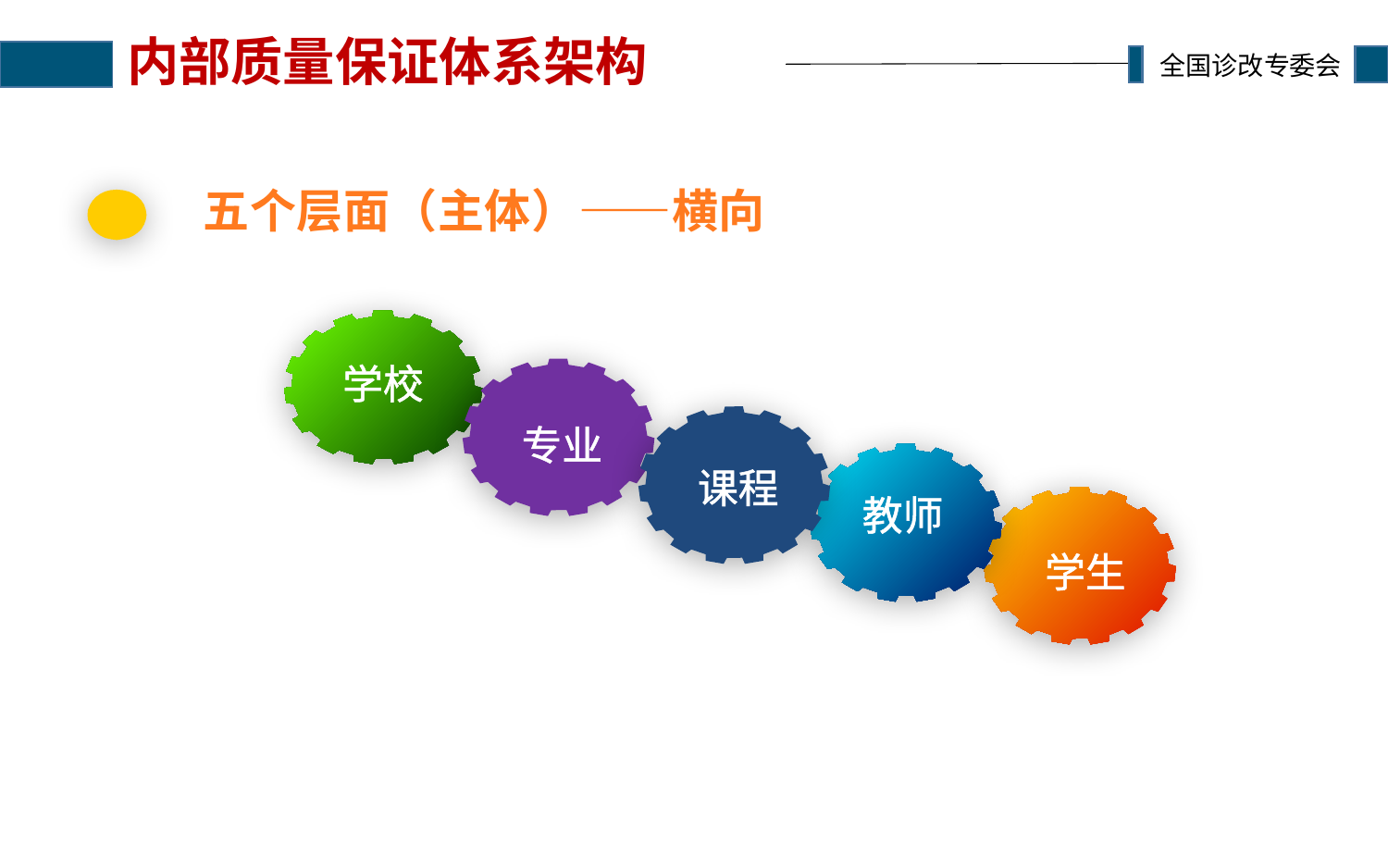

# 内部质量保证体系架构
五个层面（主体）——横向

学校

专业

课程

教师
学生